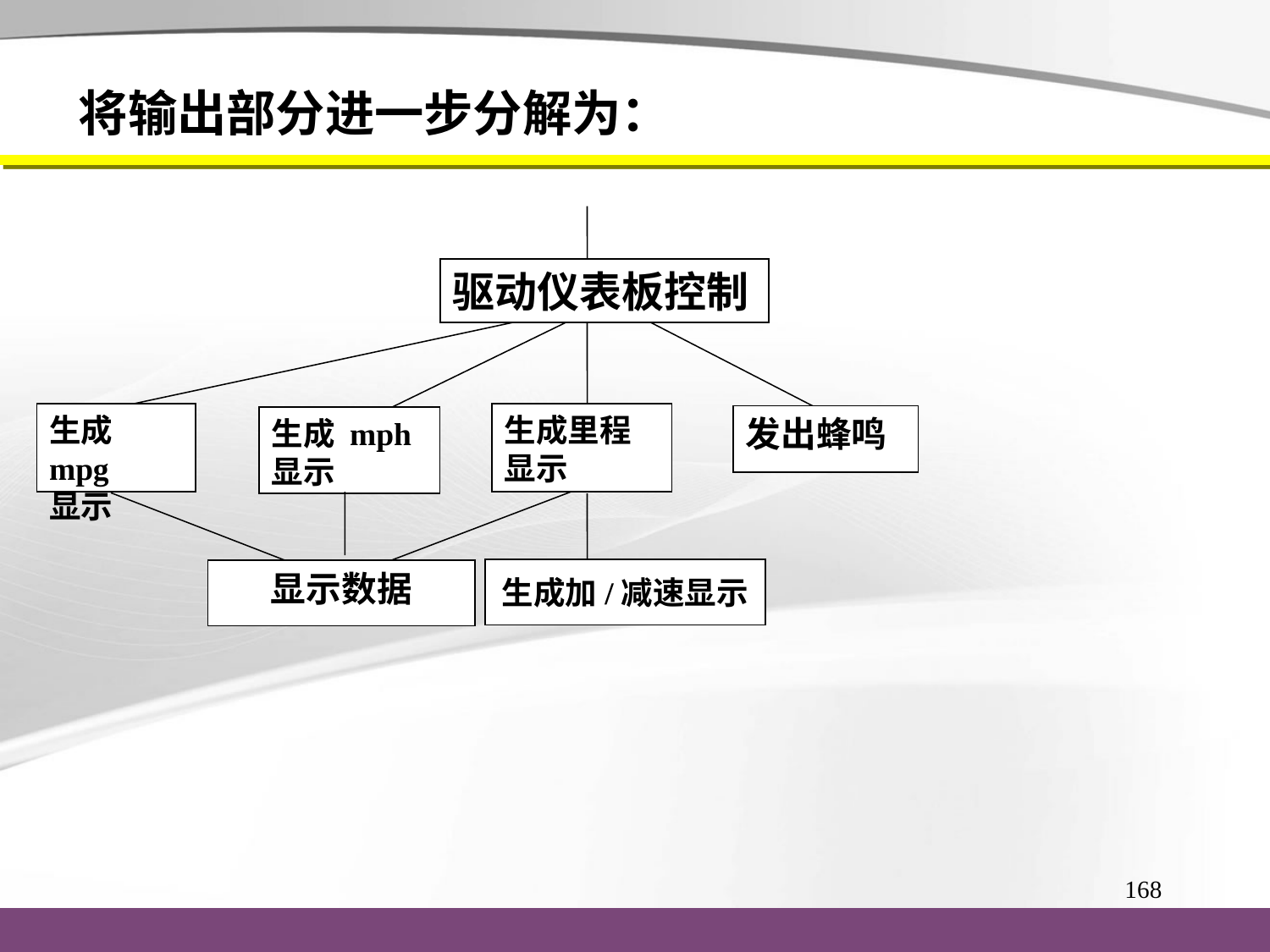

将输出部分进一步分解为：

驱动仪表板控制

生成 mpg
显示
生成里程
显示
发出蜂鸣

生成 mph
显示

生成加/减速显示
显示数据
168